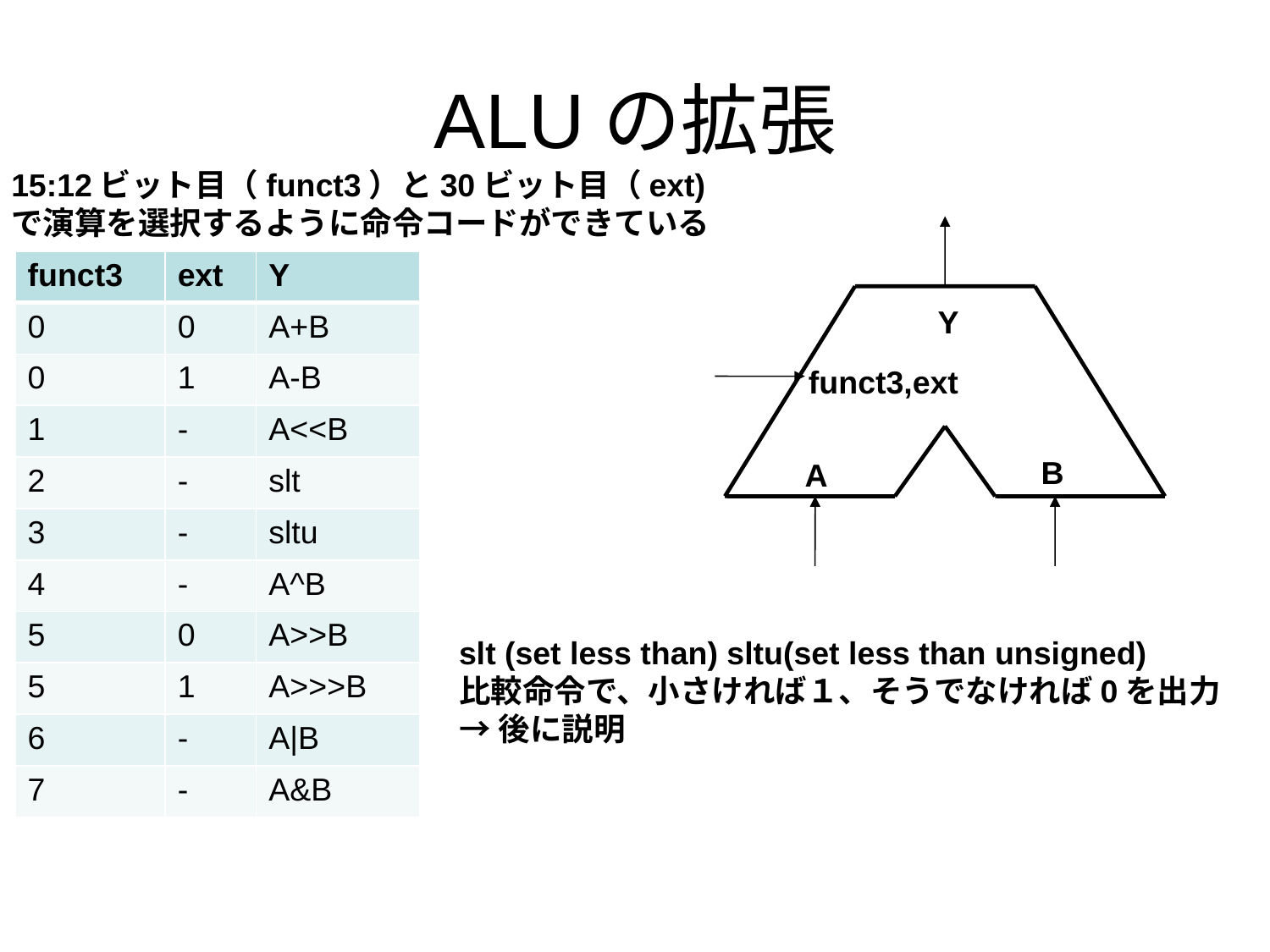

# ALUの拡張
15:12ビット目（funct3）と30ビット目（ext)
で演算を選択するように命令コードができている

| funct3 | ext | Y |
| --- | --- | --- |
| 0 | 0 | A+B |
| 0 | 1 | A-B |
| 1 | - | A<<B |
| 2 | - | slt |
| 3 | - | sltu |
| 4 | - | A^B |
| 5 | 0 | A>>B |
| 5 | 1 | A>>>B |
| 6 | - | A|B |
| 7 | - | A&B |

Y
funct3,ext

B
A

slt (set less than) sltu(set less than unsigned)
比較命令で、小さければ１、そうでなければ0を出力
→後に説明